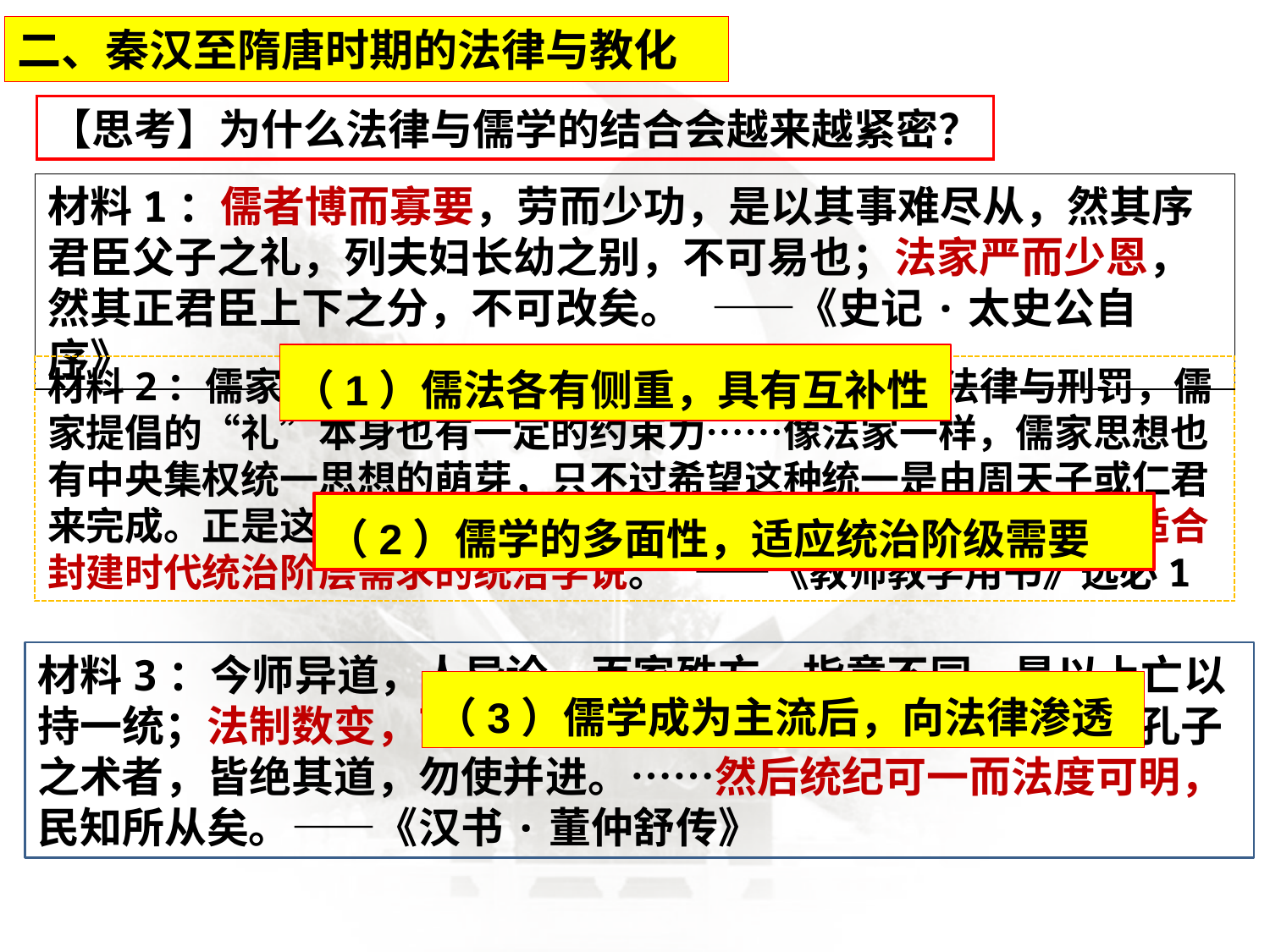

二、秦汉至隋唐时期的法律与教化
【思考】为什么法律与儒学的结合会越来越紧密？
材料1：儒者博而寡要，劳而少功，是以其事难尽从，然其序君臣父子之礼，列夫妇长幼之别，不可易也；法家严而少恩，然其正君臣上下之分，不可改矣。   ——《史记·太史公自序》
（1）儒法各有侧重，具有互补性
材料2：儒家学说有多面性，如儒家也并不完全排斥法律与刑罚，儒家提倡的“礼”本身也有一定的约束力……像法家一样，儒家思想也有中央集权统一思想的萌芽，只不过希望这种统一是由周天子或仁君来完成。正是这种多面性，可以说明儒家学说为什么总能发展出适合封建时代统治阶层需求的统治学说。   ——《教师教学用书》选必1
（2）儒学的多面性，适应统治阶级需要
材料3：今师异道，人异论，百家殊方，指意不同，是以上亡以持一统；法制数变，下不知所守。臣愚以为诸不在六艺之科孔子之术者，皆绝其道，勿使并进。……然后统纪可一而法度可明，民知所从矣。——《汉书·董仲舒传》
（3）儒学成为主流后，向法律渗透